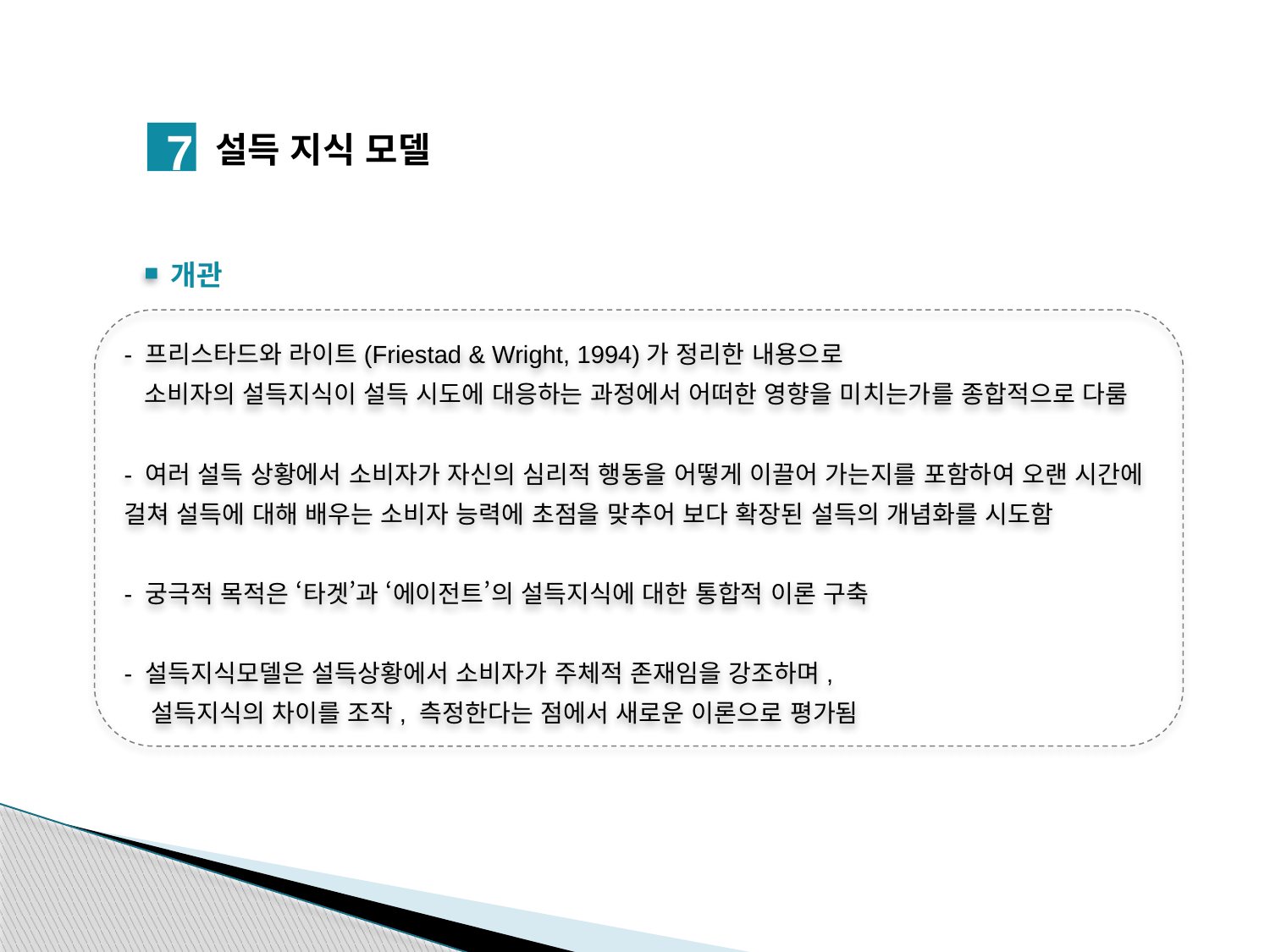

7
설득 지식 모델

개관

- 프리스타드와 라이트(Friestad & Wright, 1994)가 정리한 내용으로
  소비자의 설득지식이 설득 시도에 대응하는 과정에서 어떠한 영향을 미치는가를 종합적으로 다룸

- 여러 설득 상황에서 소비자가 자신의 심리적 행동을 어떻게 이끌어 가는지를 포함하여 오랜 시간에  걸쳐 설득에 대해 배우는 소비자 능력에 초점을 맞추어 보다 확장된 설득의 개념화를 시도함

- 궁극적 목적은 ‘타겟’과 ‘에이전트’의 설득지식에 대한 통합적 이론 구축

- 설득지식모델은 설득상황에서 소비자가 주체적 존재임을 강조하며,
   설득지식의 차이를 조작, 측정한다는 점에서 새로운 이론으로 평가됨